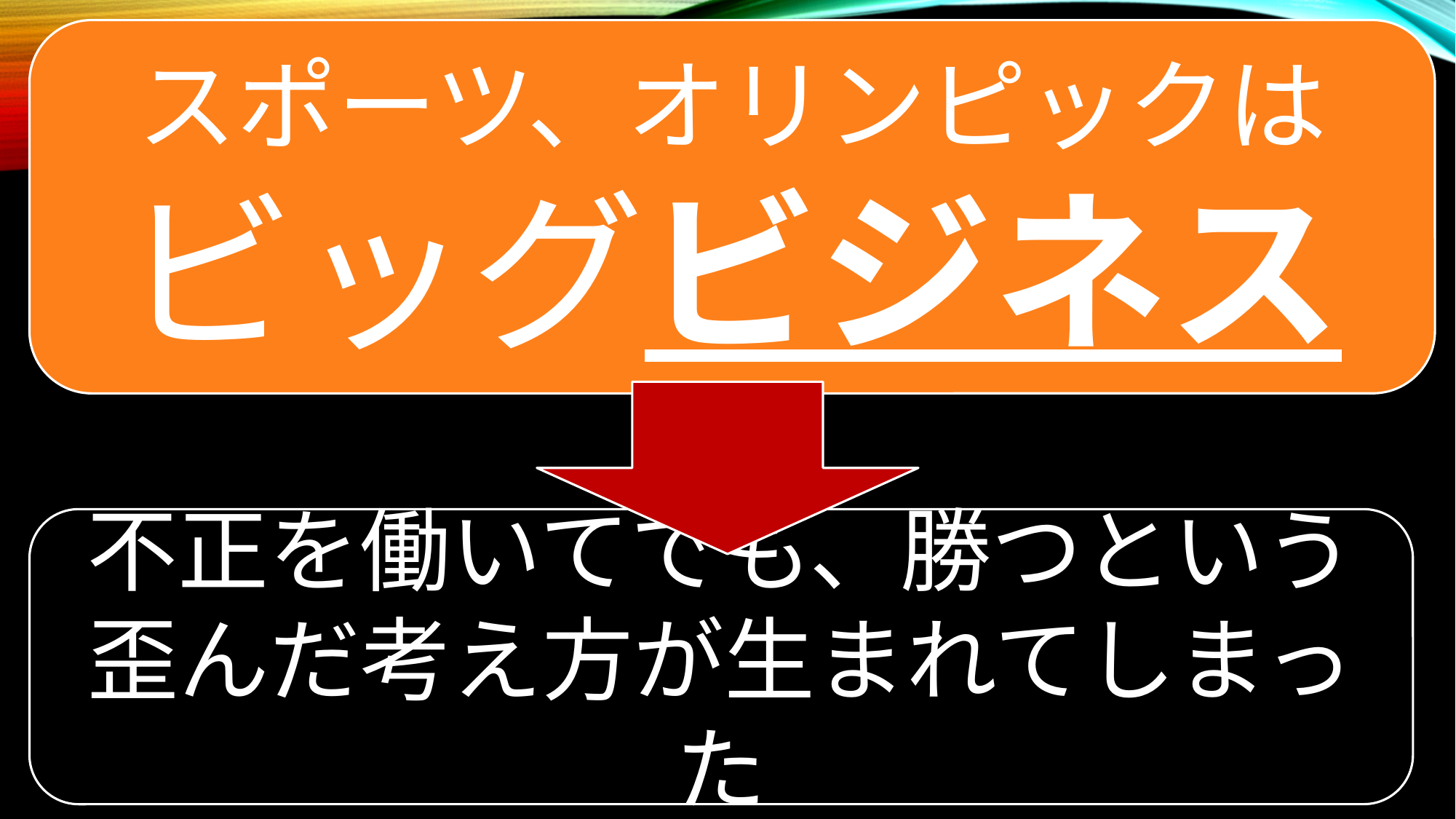

スポーツ、オリンピックは
ビッグビジネス
#

不正を働いてでも、勝つという
歪んだ考え方が生まれてしまった